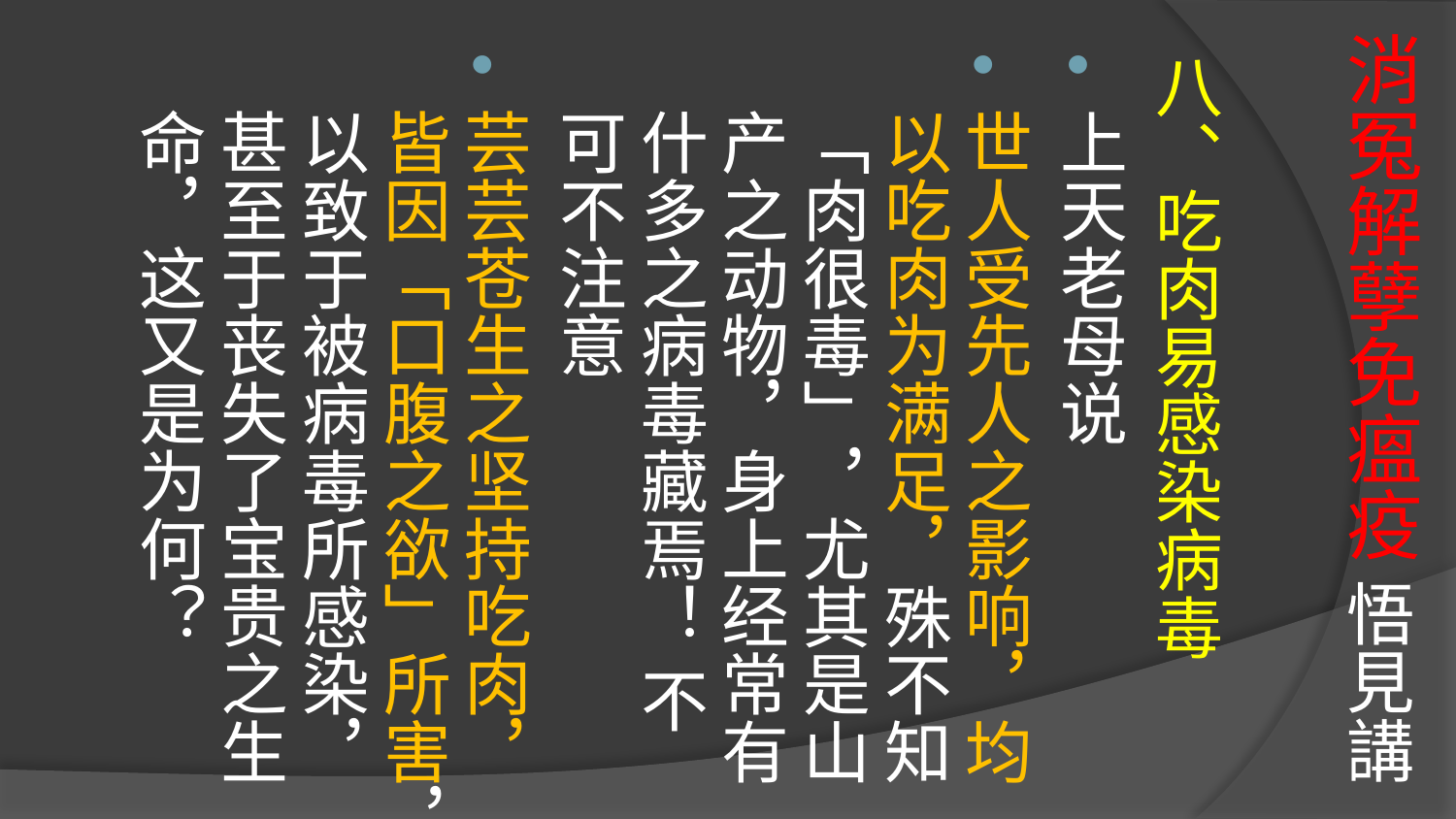

# 消冤解孽免瘟疫 悟見講
八、吃肉易感染病毒
上天老母说
世人受先人之影响，均以吃肉为满足，殊不知「肉很毒」，尤其是山产之动物，身上经常有什多之病毒藏焉！ 不可不注意
芸芸苍生之坚持吃肉，皆因「口腹之欲」所害，以致​​于被病毒所感染，甚至于丧失了宝贵之生命，这又是为何？